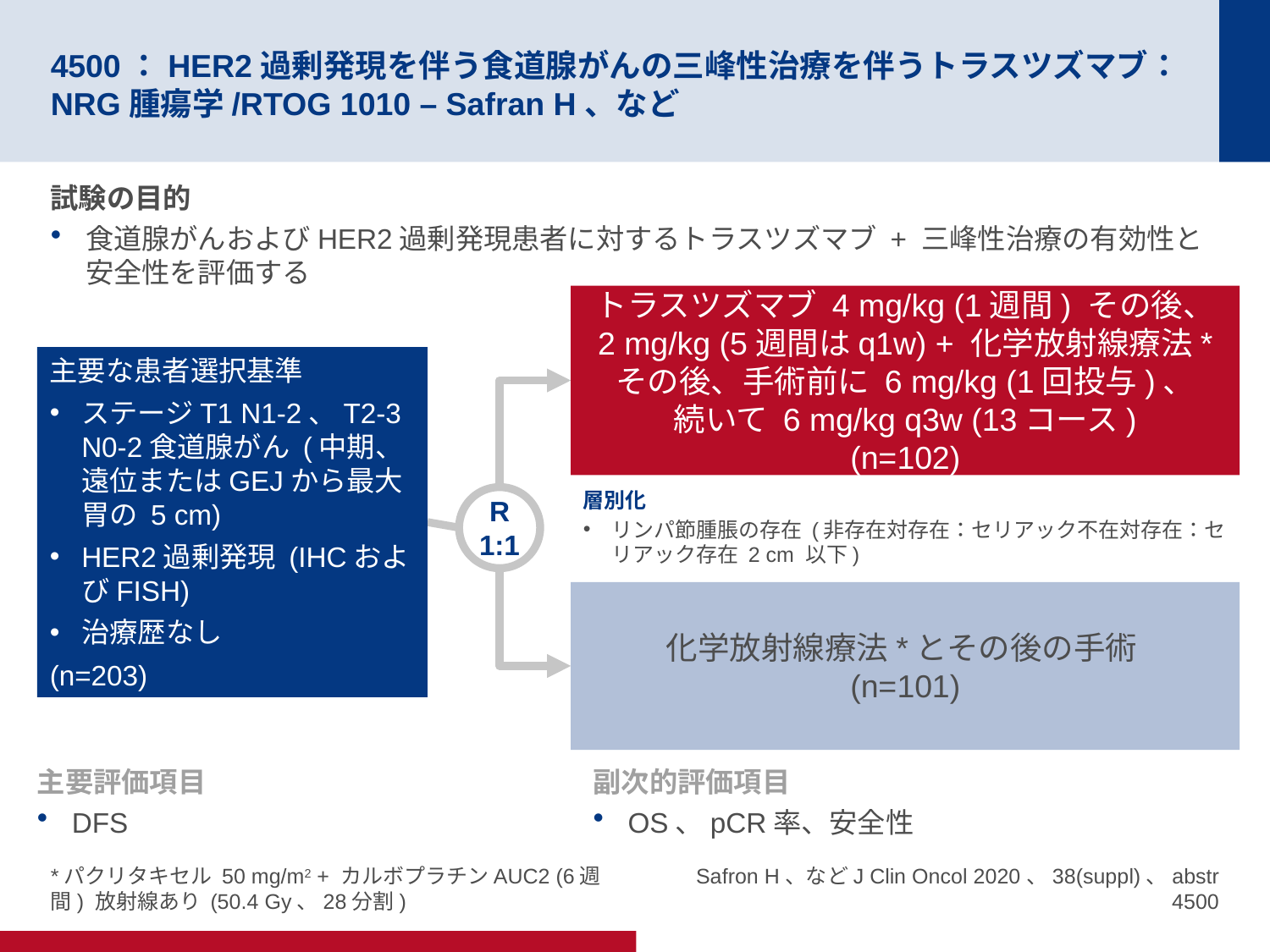

# 4500：HER2過剰発現を伴う食道腺がんの三峰性治療を伴うトラスツズマブ：NRG腫瘍学/RTOG 1010 – Safran H、など
試験の目的
食道腺がんおよびHER2過剰発現患者に対するトラスツズマブ + 三峰性治療の有効性と安全性を評価する
トラスツズマブ 4 mg/kg (1週間) その後、
2 mg/kg (5週間はq1w) + 化学放射線療法* その後、手術前に 6 mg/kg (1回投与)、
続いて 6 mg/kg q3w (13コース)
(n=102)
主要な患者選択基準
ステージT1 N1-2、T2-3 N0-2食道腺がん (中期、遠位またはGEJから最大
胃の 5 cm)
HER2過剰発現 (IHCおよびFISH)
治療歴なし
(n=203)
層別化
リンパ節腫脹の存在 (非存在対存在：セリアック不在対存在：セリアック存在 2 cm 以下)
R
1:1
化学放射線療法*とその後の手術
(n=101)
主要評価項目
DFS
副次的評価項目
OS、pCR率、安全性
*パクリタキセル 50 mg/m2 + カルボプラチンAUC2 (6週間) 放射線あり (50.4 Gy、28分割)
Safron H、などJ Clin Oncol 2020、38(suppl)、abstr 4500